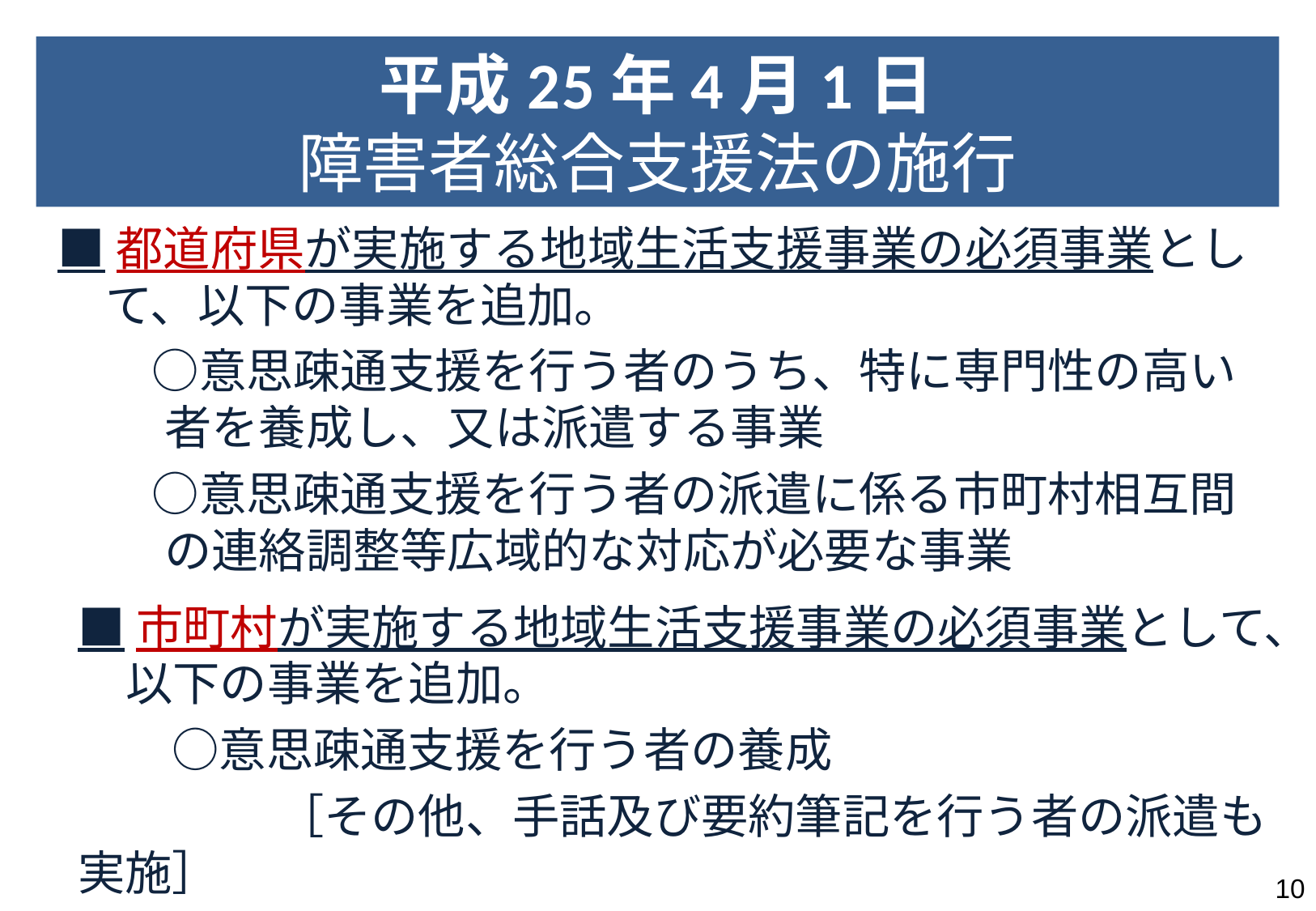

# 平成25年4月1日 障害者総合支援法の施行
■都道府県が実施する地域生活支援事業の必須事業として、以下の事業を追加。
　　○意思疎通支援を行う者のうち、特に専門性の高い者を養成し、又は派遣する事業
　　○意思疎通支援を行う者の派遣に係る市町村相互間の連絡調整等広域的な対応が必要な事業

■市町村が実施する地域生活支援事業の必須事業として、以下の事業を追加。
　　○意思疎通支援を行う者の養成
　　　　 ［その他、手話及び要約筆記を行う者の派遣も実施］
10